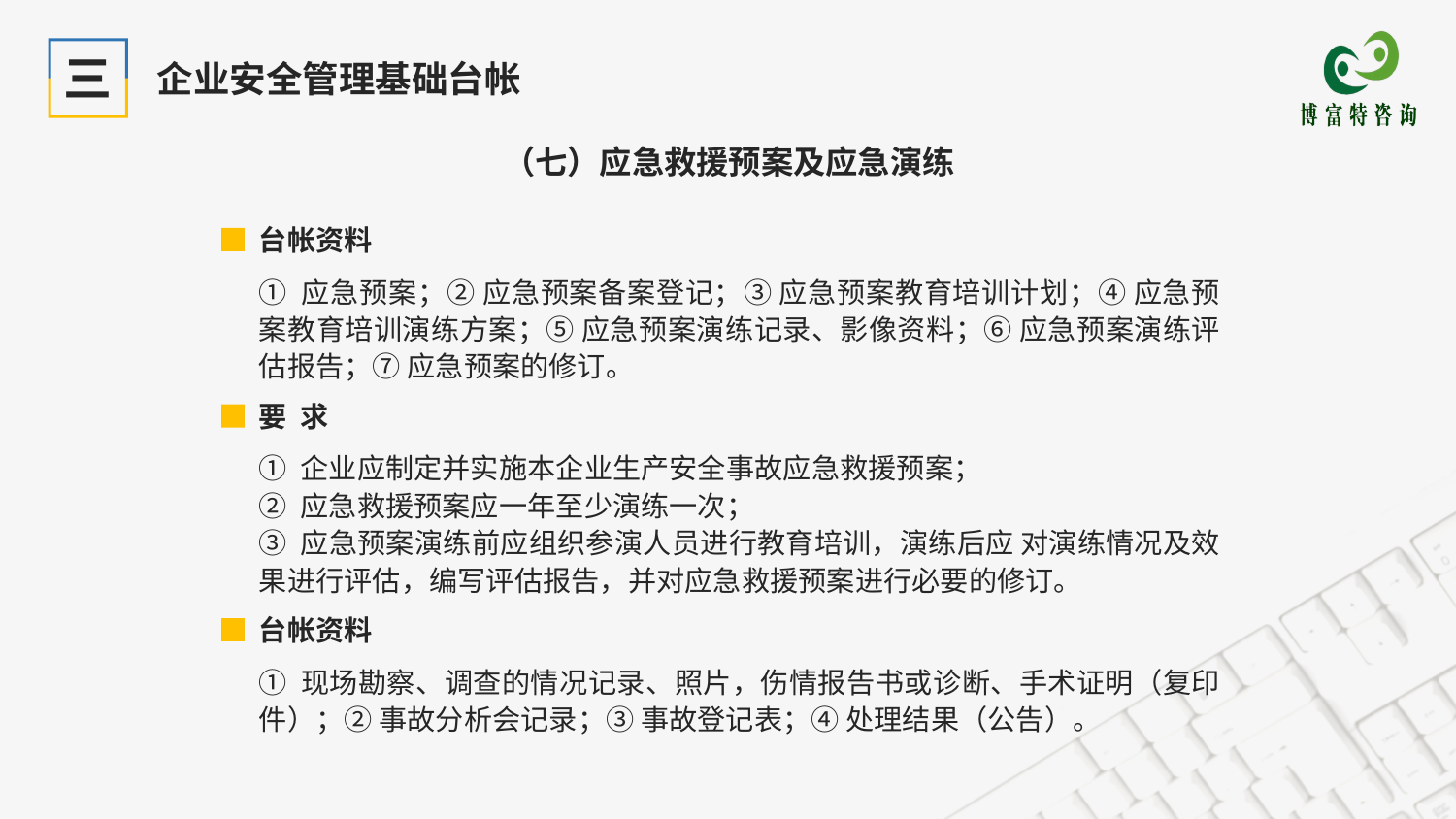

三
企业安全管理基础台帐
（七）应急救援预案及应急演练
台帐资料

① 应急预案；② 应急预案备案登记；③ 应急预案教育培训计划；④ 应急预案教育培训演练方案；⑤ 应急预案演练记录、影像资料；⑥ 应急预案演练评估报告；⑦ 应急预案的修订。
要  求

① 企业应制定并实施本企业生产安全事故应急救援预案；
② 应急救援预案应一年至少演练一次；
③ 应急预案演练前应组织参演人员进行教育培训，演练后应 对演练情况及效果进行评估，编写评估报告，并对应急救援预案进行必要的修订。
台帐资料

① 现场勘察、调查的情况记录、照片，伤情报告书或诊断、手术证明（复印件）；② 事故分析会记录；③ 事故登记表；④ 处理结果（公告）。